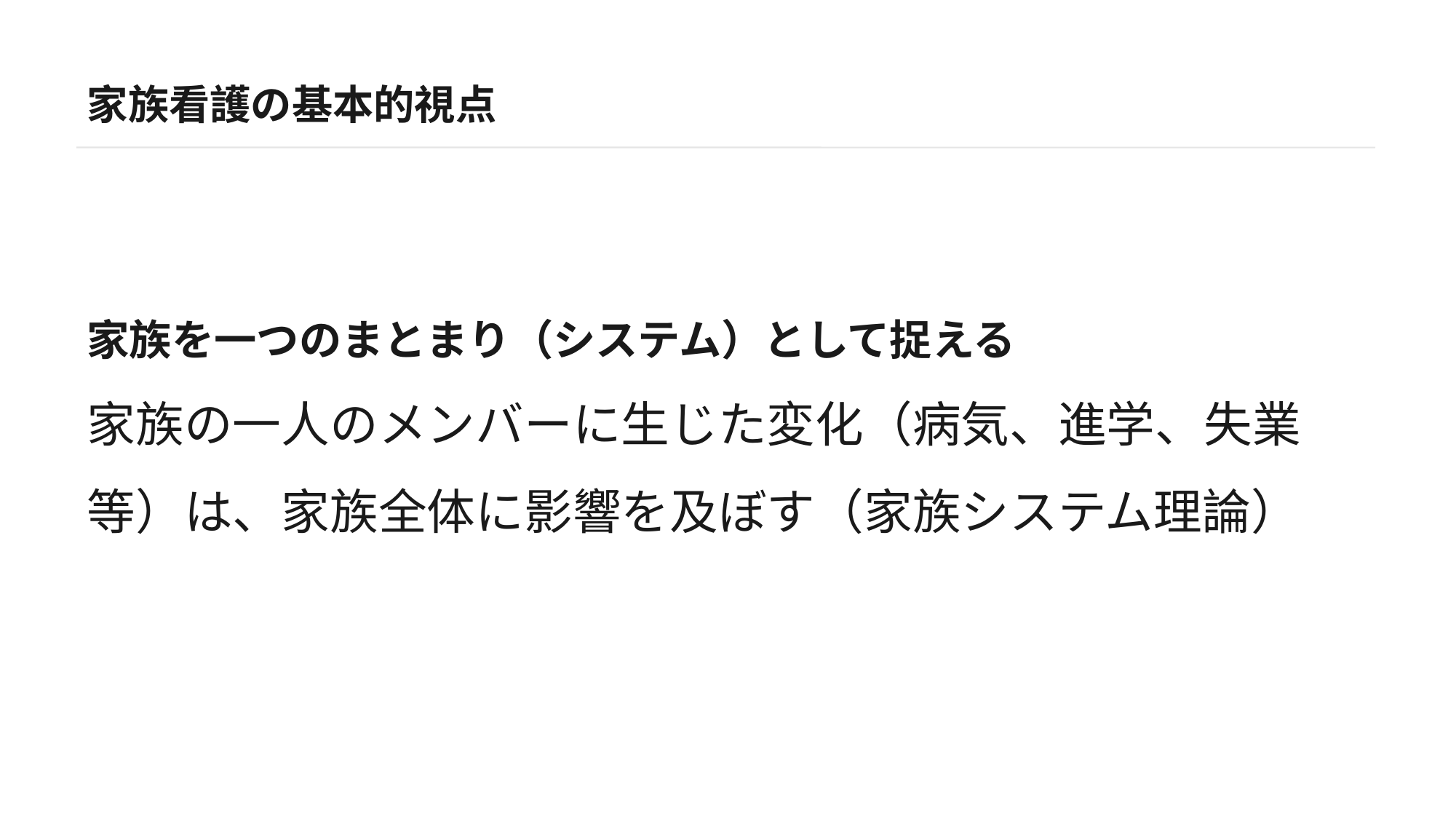

家族看護の基本的視点

家族を一つのまとまり（システム）として捉える
家族の一人のメンバーに生じた変化（病気、進学、失業等）は、家族全体に影響を及ぼす（家族システム理論）